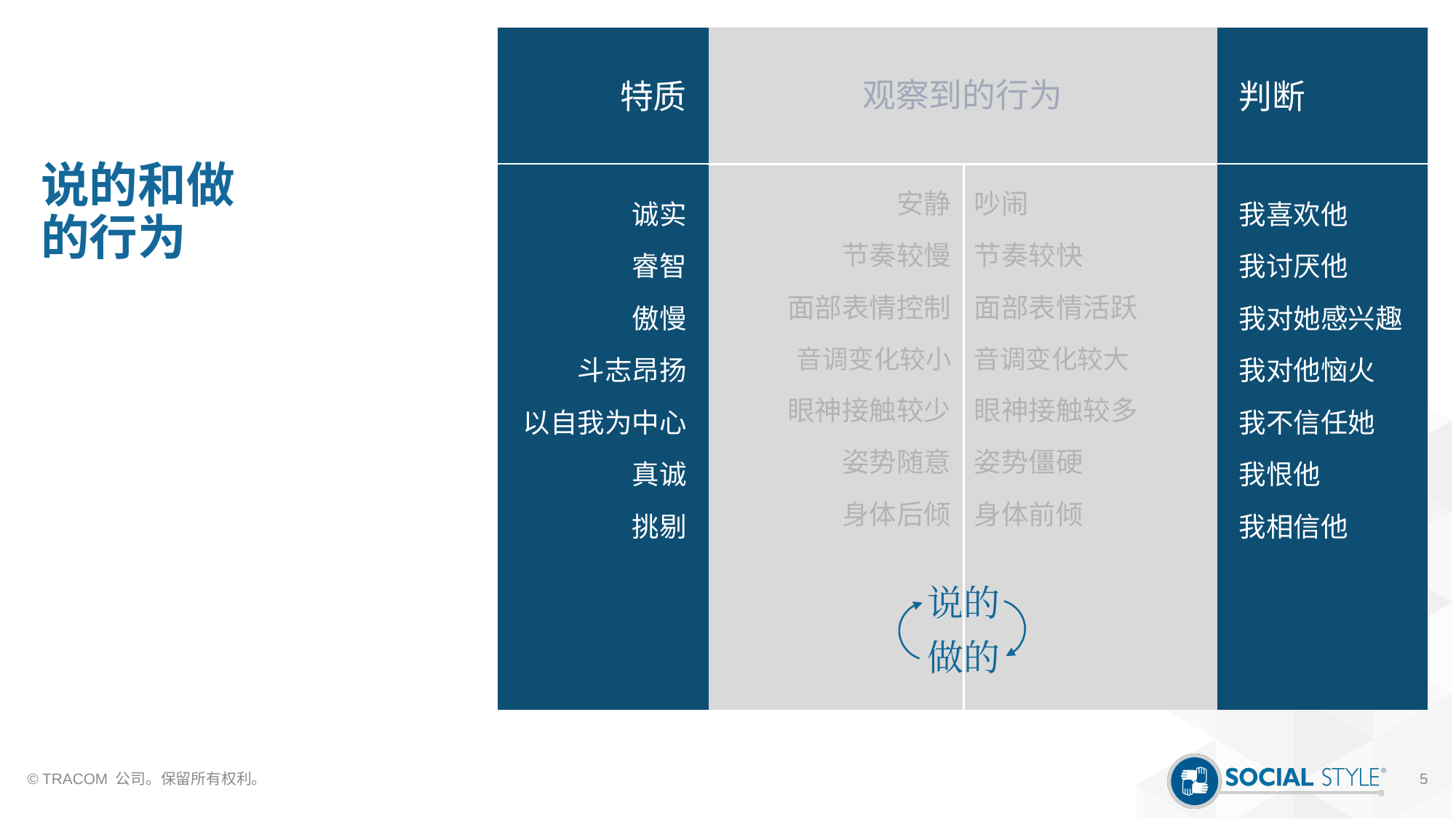

观察到的行为
# 说的和做的行为
特质

诚实
睿智
傲慢
斗志昂扬
以自我为中心
真诚
挑剔

安静
节奏较慢
面部表情控制
音调变化较小
眼神接触较少
姿势随意
身体后倾

吵闹
节奏较快
面部表情活跃
音调变化较大
眼神接触较多
姿势僵硬
身体前倾
判断

我喜欢他
我讨厌他
我对她感兴趣
我对他恼火
我不信任她
我恨他
我相信他

说的

做的
© TRACOM 公司。保留所有权利。
5